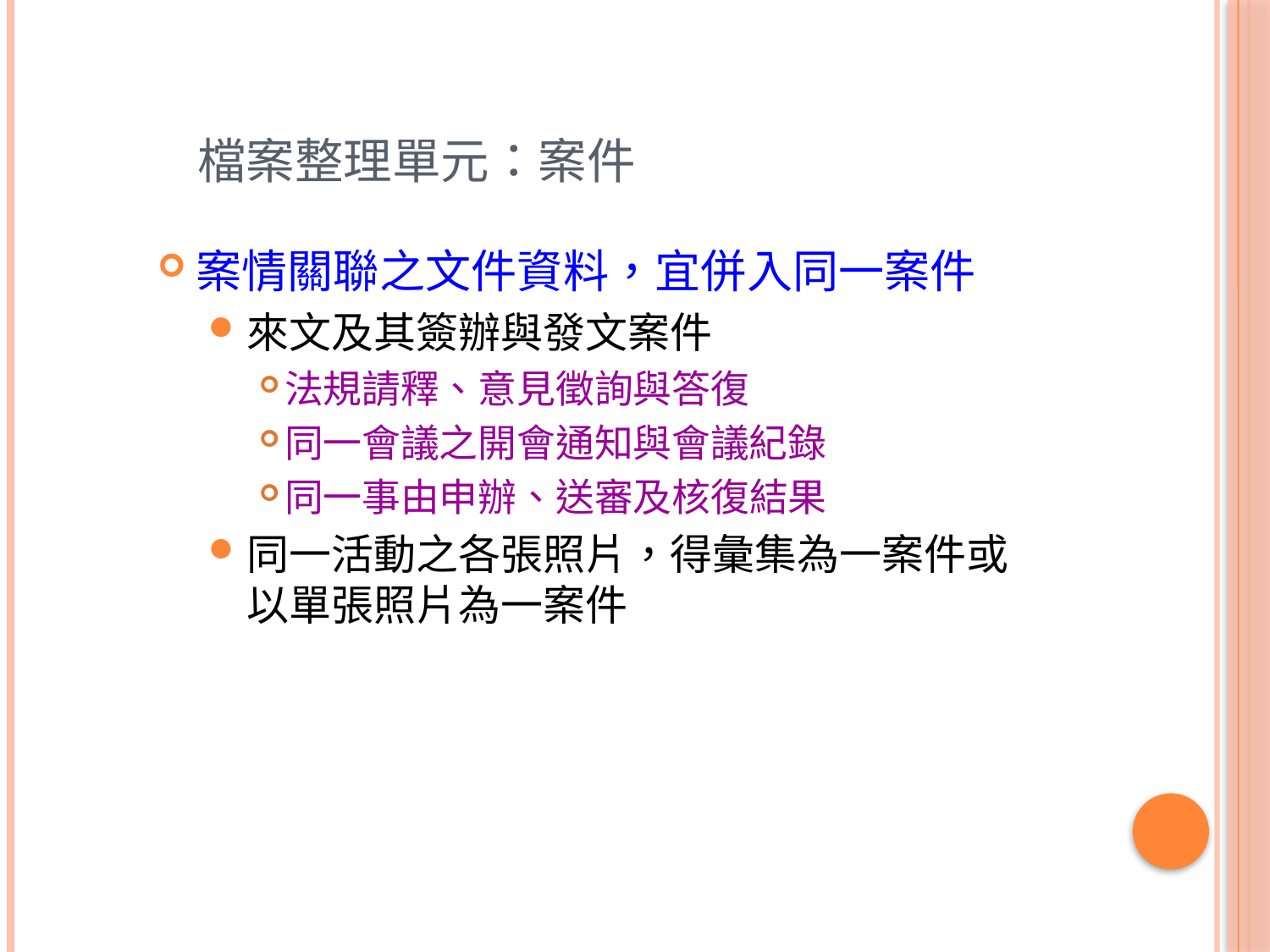

# 檔案整理單元：案件
案情關聯之文件資料，宜併入同一案件
來文及其簽辦與發文案件
法規請釋、意見徵詢與答復
同一會議之開會通知與會議紀錄
同一事由申辦、送審及核復結果
同一活動之各張照片，得彙集為一案件或以單張照片為一案件